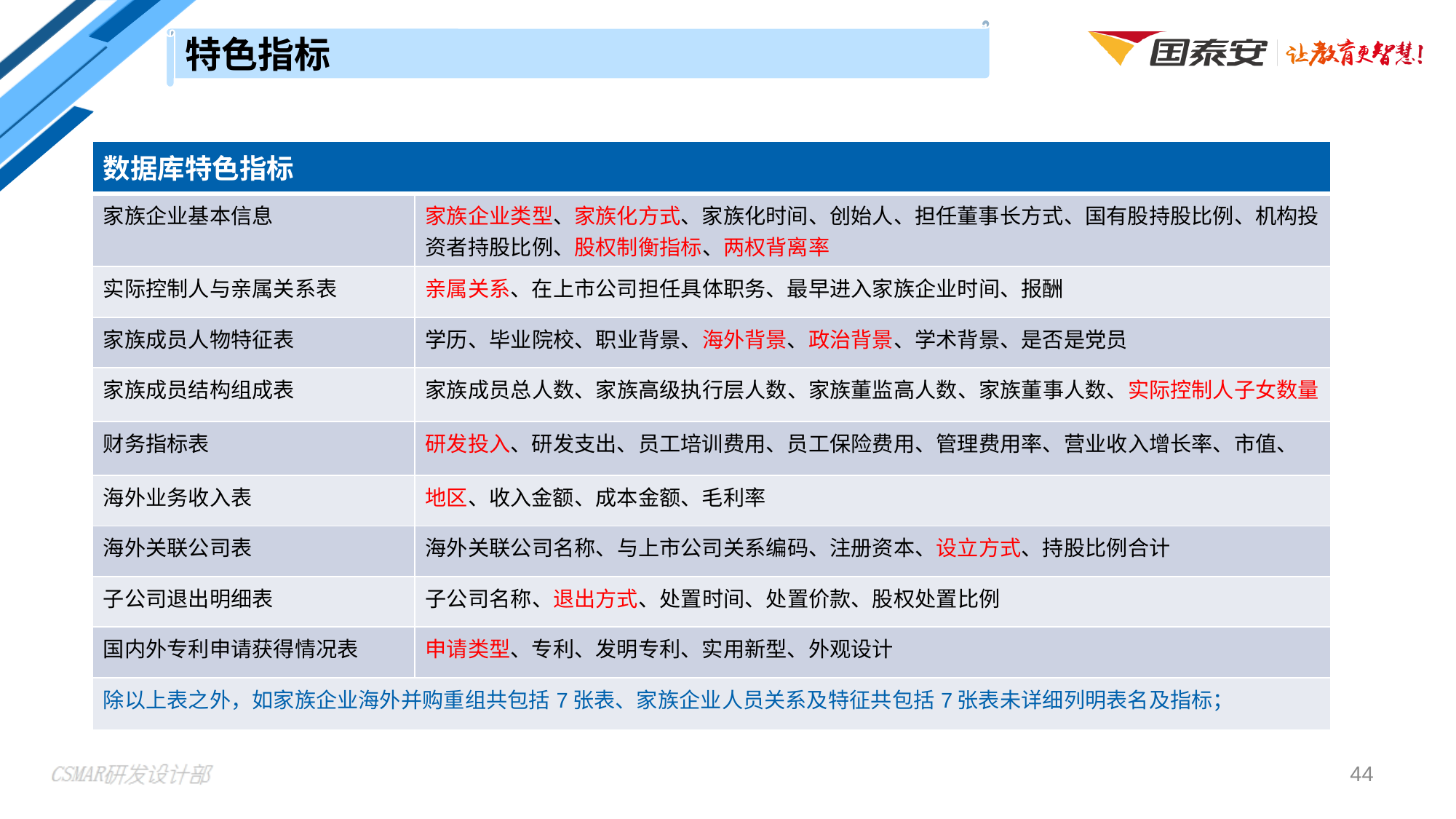

特色指标
| 数据库特色指标 |  |
| --- | --- |
| 家族企业基本信息 | 家族企业类型、家族化方式、家族化时间、创始人、担任董事长方式、国有股持股比例、机构投资者持股比例、股权制衡指标、两权背离率 |
| 实际控制人与亲属关系表 | 亲属关系、在上市公司担任具体职务、最早进入家族企业时间、报酬 |
| 家族成员人物特征表 | 学历、毕业院校、职业背景、海外背景、政治背景、学术背景、是否是党员 |
| 家族成员结构组成表 | 家族成员总人数、家族高级执行层人数、家族董监高人数、家族董事人数、实际控制人子女数量 |
| 财务指标表 | 研发投入、研发支出、员工培训费用、员工保险费用、管理费用率、营业收入增长率、市值、 |
| 海外业务收入表 | 地区、收入金额、成本金额、毛利率 |
| 海外关联公司表 | 海外关联公司名称、与上市公司关系编码、注册资本、设立方式、持股比例合计 |
| 子公司退出明细表 | 子公司名称、退出方式、处置时间、处置价款、股权处置比例 |
| 国内外专利申请获得情况表 | 申请类型、专利、发明专利、实用新型、外观设计 |
| 除以上表之外，如家族企业海外并购重组共包括7张表、家族企业人员关系及特征共包括7张表未详细列明表名及指标； |  |
44